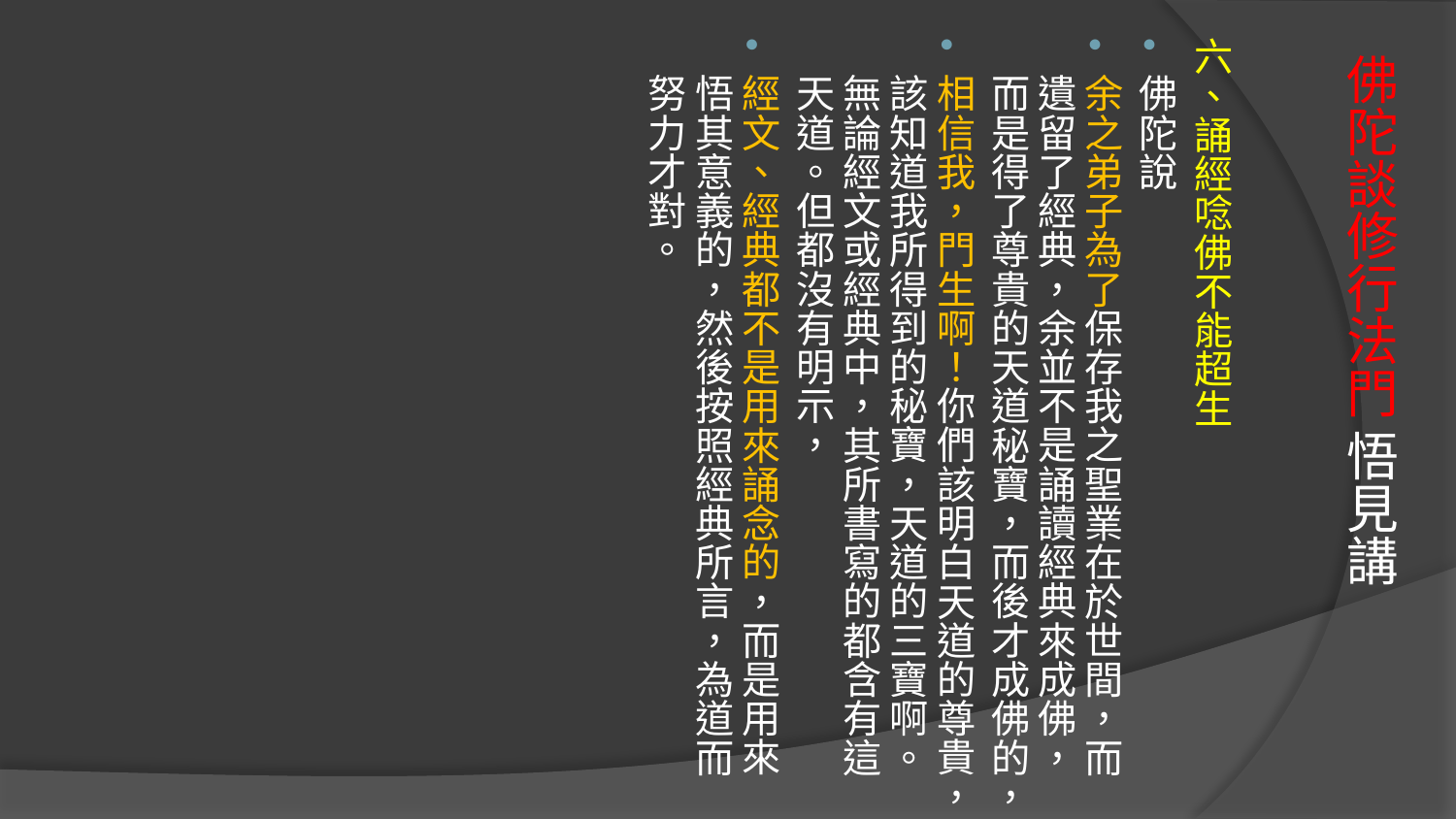

六、誦經唸佛不能超生
佛陀說
余之弟子為了保存我之聖業在於世間，而遺留了經典，余並不是誦讀經典來成佛，而是得了尊貴的天道秘寶，而後才成佛的，
相信我，門生啊！你們該明白天道的尊貴，該知道我所得到的秘寶，天道的三寶啊。無論經文或經典中，其所書寫的都含有這天道。但都沒有明示，
經文、經典都不是用來誦念的，而是用來悟其意義的，然後按照經典所言，為道而努力才對。

# 佛陀談修行法門 悟見講